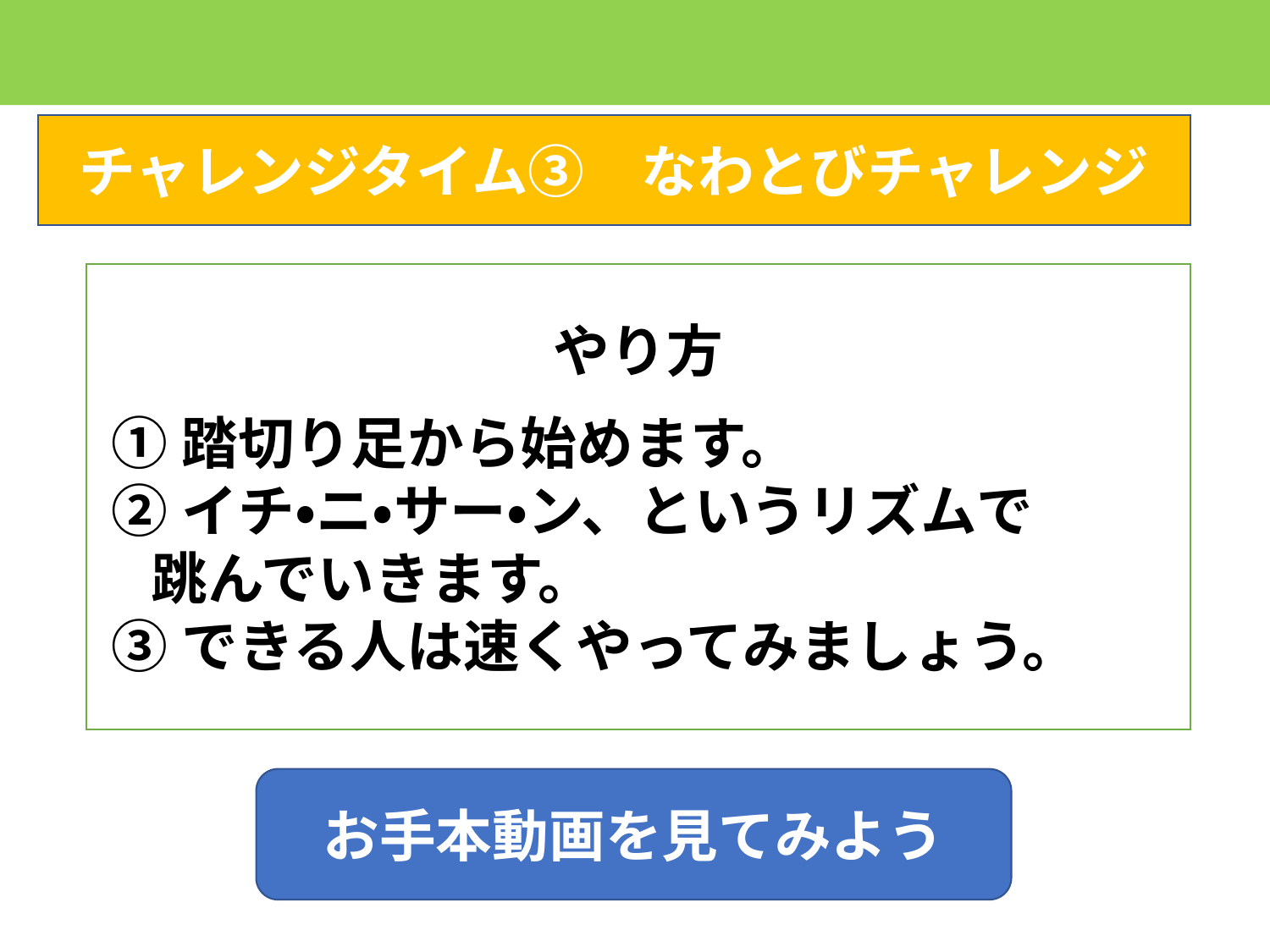

チャレンジタイム③　なわとびチャレンジ
やり方

 ①踏切り足から始めます。
 ②イチ・ニ・サー・ン、というリズムで
   跳んでいきます。
 ③できる人は速くやってみましょう。
お手本動画を見てみよう